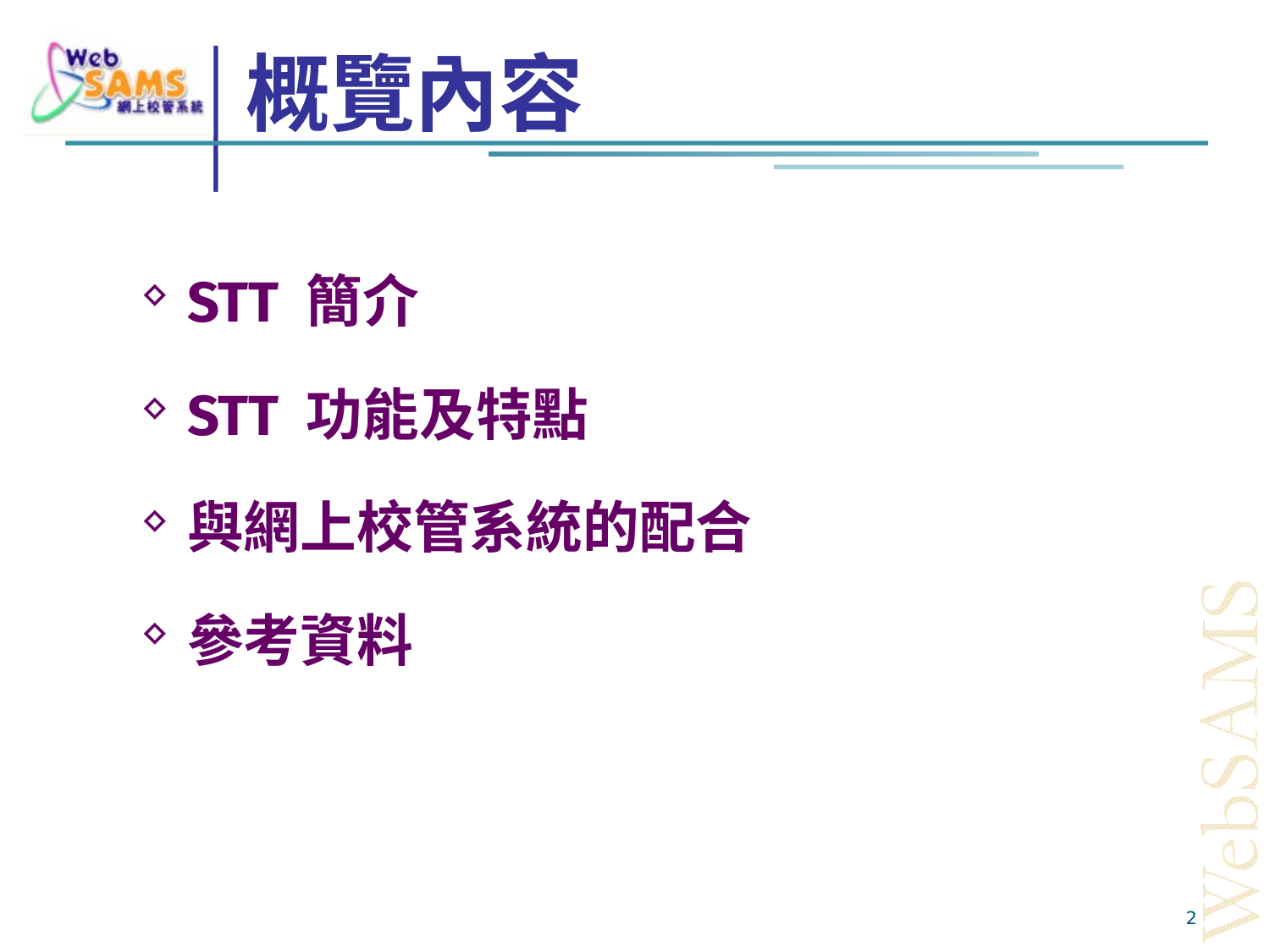

# 概覽內容
STT 簡介
STT 功能及特點
與網上校管系統的配合
參考資料

2